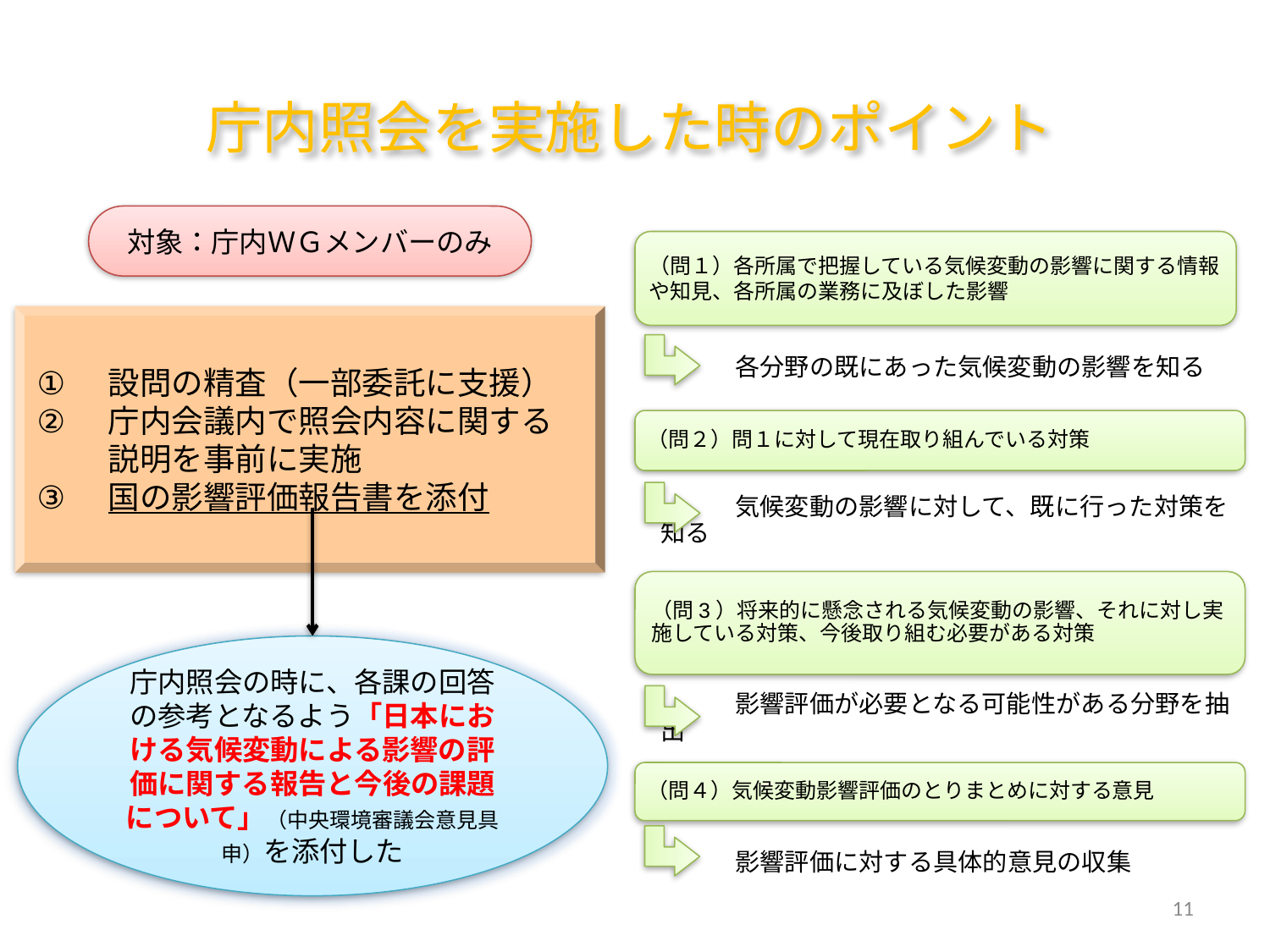

# 庁内照会を実施した時のポイント
（問１）各所属で把握している気候変動の影響に関する情報や知見、各所属の業務に及ぼした影響
　　　各分野の既にあった気候変動の影響を知る
（問２）問１に対して現在取り組んでいる対策
　　　気候変動の影響に対して、既に行った対策を知る
（問3）将来的に懸念される気候変動の影響、それに対し実施している対策、今後取り組む必要がある対策
　　　影響評価が必要となる可能性がある分野を抽出
（問４）気候変動影響評価のとりまとめに対する意見
　　　影響評価に対する具体的意見の収集
対象：庁内ＷＧメンバーのみ
設問の精査（一部委託に支援）
庁内会議内で照会内容に関する説明を事前に実施
国の影響評価報告書を添付

庁内照会の時に、各課の回答の参考となるよう「日本における気候変動による影響の評価に関する報告と今後の課題について」（中央環境審議会意見具申）を添付した

11